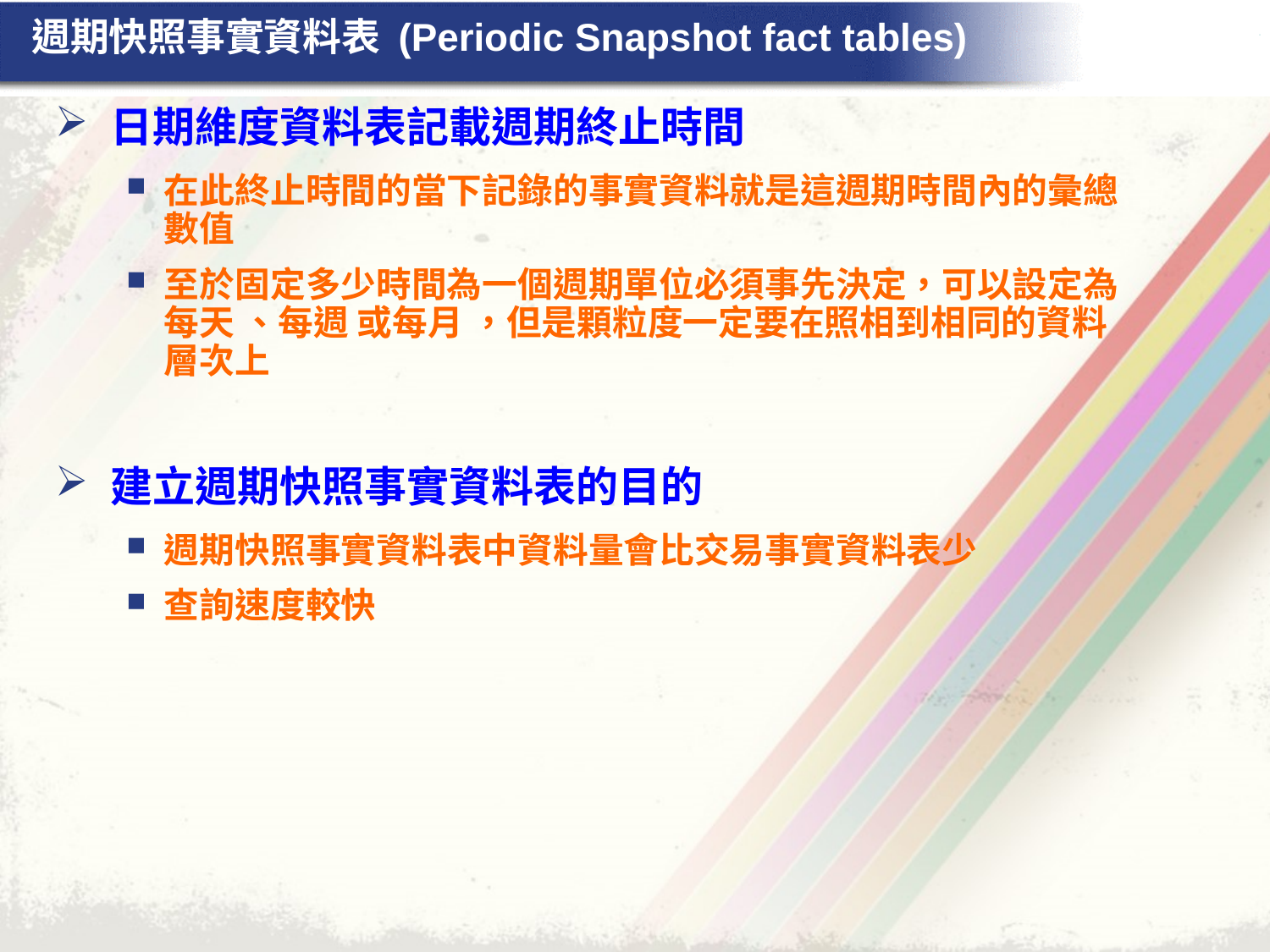

# 週期快照事實資料表 (Periodic Snapshot fact tables)
日期維度資料表記載週期終止時間
在此終止時間的當下記錄的事實資料就是這週期時間內的彙總數值
至於固定多少時間為一個週期單位必須事先決定，可以設定為每天 、每週 或每月 ，但是顆粒度一定要在照相到相同的資料層次上

建立週期快照事實資料表的目的
週期快照事實資料表中資料量會比交易事實資料表少
查詢速度較快